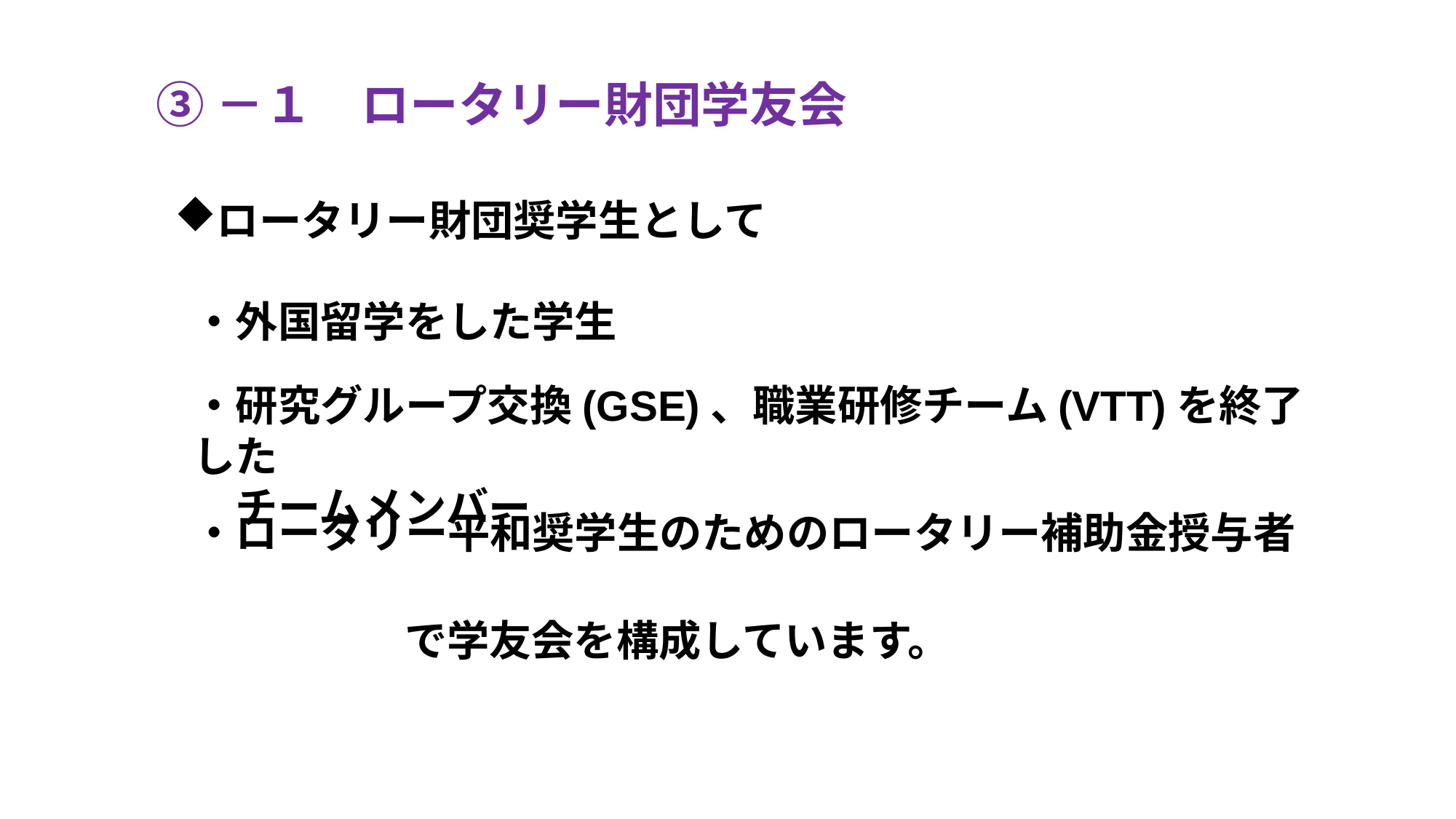

③－１　ロータリー財団学友会
ロータリー財団奨学生として
・外国留学をした学生
・研究グループ交換(GSE)、職業研修チーム(VTT)を終了した
　チームメンバー
・ロータリー平和奨学生のためのロータリー補助金授与者
で学友会を構成しています。